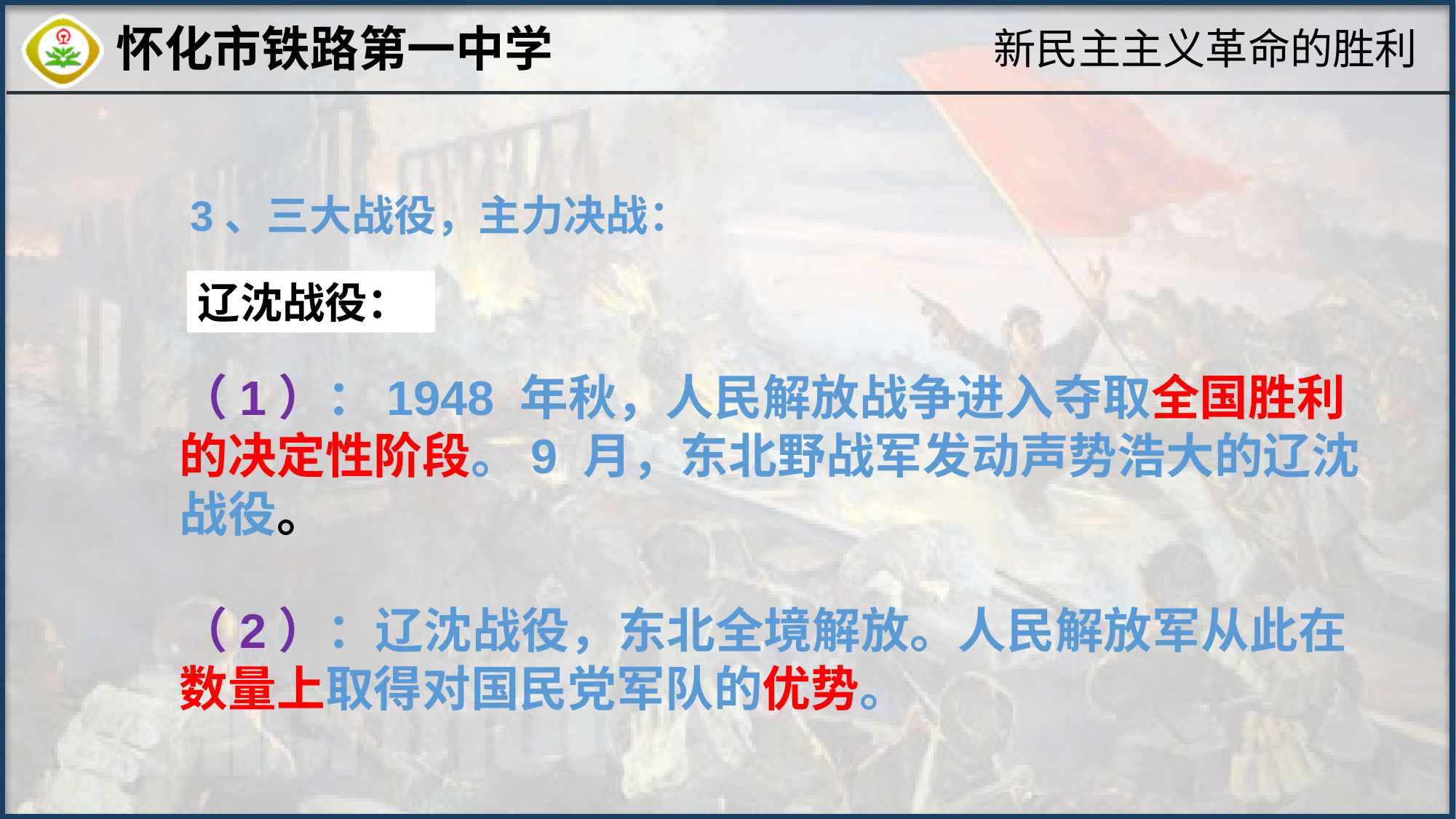

新民主主义革命的胜利
3、三大战役，主力决战：

辽沈战役：
（1）：1948 年秋，人民解放战争进入夺取全国胜利的决定性阶段。9 月，东北野战军发动声势浩大的辽沈战役。

（2）：辽沈战役，东北全境解放。人民解放军从此在数量上取得对国民党军队的优势。